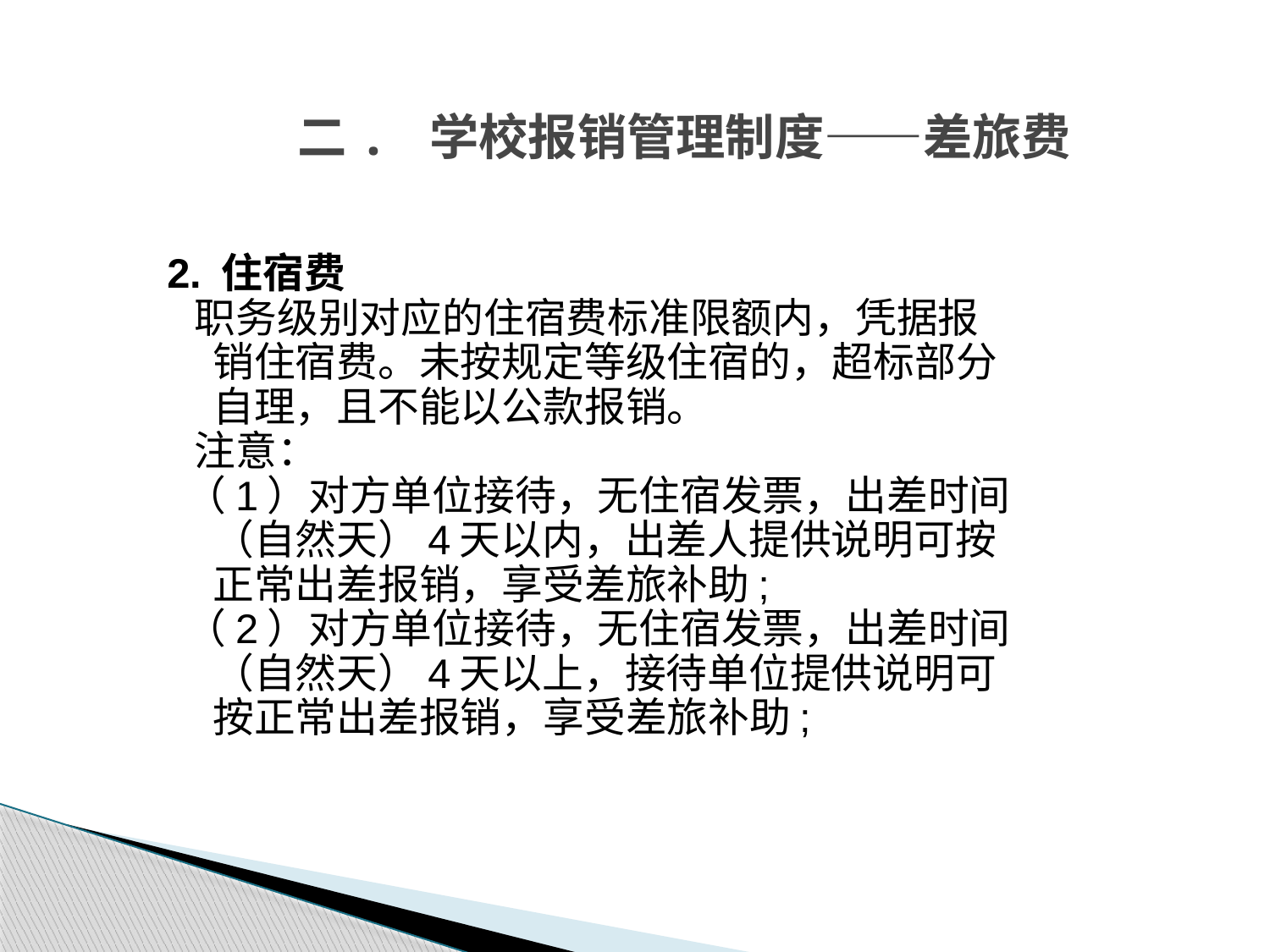

# 二. 学校报销管理制度——差旅费
2. 住宿费
  职务级别对应的住宿费标准限额内，凭据报销住宿费。未按规定等级住宿的，超标部分自理，且不能以公款报销。
  注意：
 （1）对方单位接待，无住宿发票，出差时间（自然天）4天以内，出差人提供说明可按正常出差报销，享受差旅补助;
 （2）对方单位接待，无住宿发票，出差时间（自然天）4天以上，接待单位提供说明可按正常出差报销，享受差旅补助;